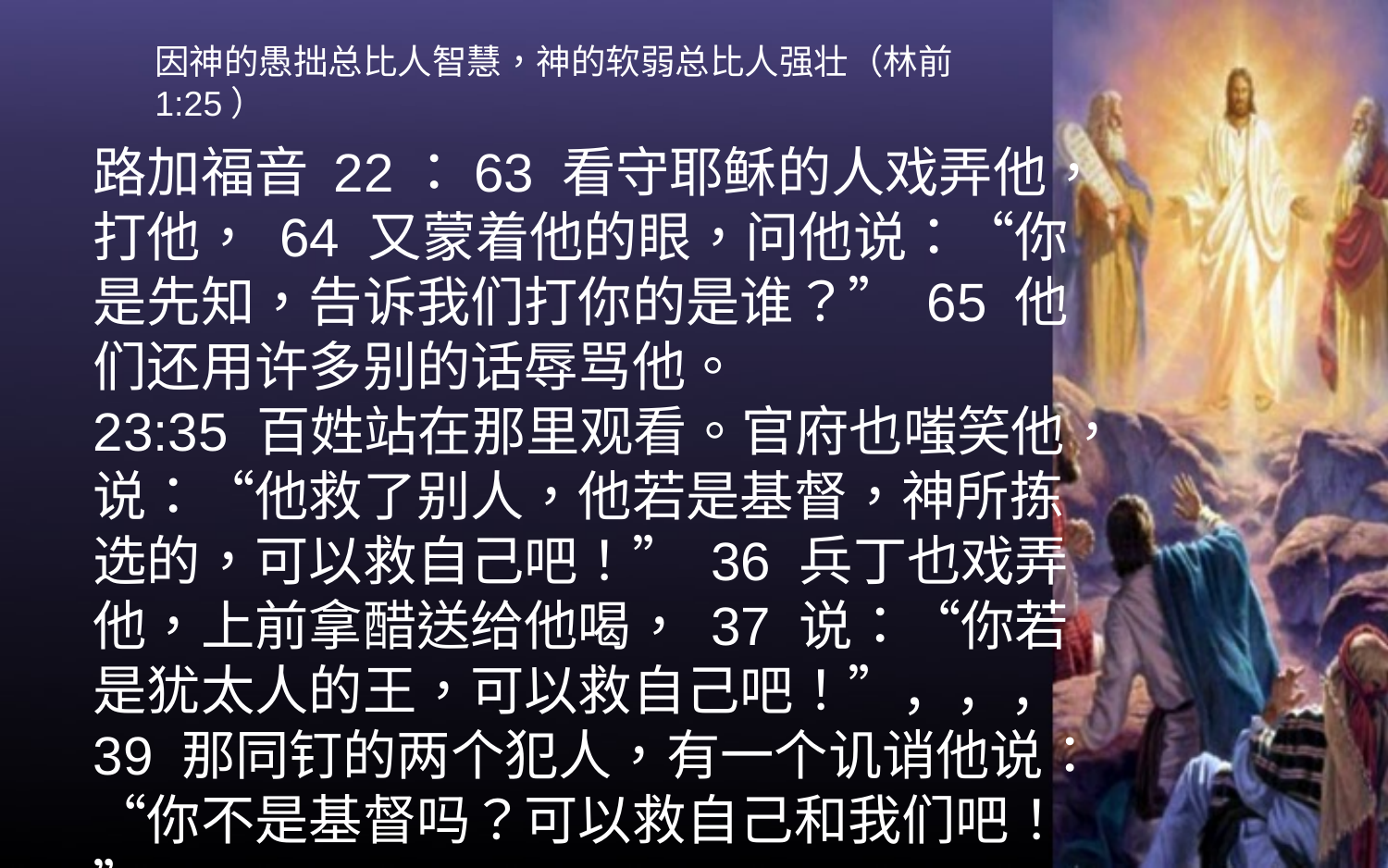

因神的愚拙总比人智慧，神的软弱总比人强壮（林前1:25）
路加福音 22：63 看守耶稣的人戏弄他，打他， 64 又蒙着他的眼，问他说：“你是先知，告诉我们打你的是谁？” 65 他们还用许多别的话辱骂他。
23:35 百姓站在那里观看。官府也嗤笑他，说：“他救了别人，他若是基督，神所拣选的，可以救自己吧！” 36 兵丁也戏弄他，上前拿醋送给他喝， 37 说：“你若是犹太人的王，可以救自己吧！”，，，39 那同钉的两个犯人，有一个讥诮他说：“你不是基督吗？可以救自己和我们吧！”